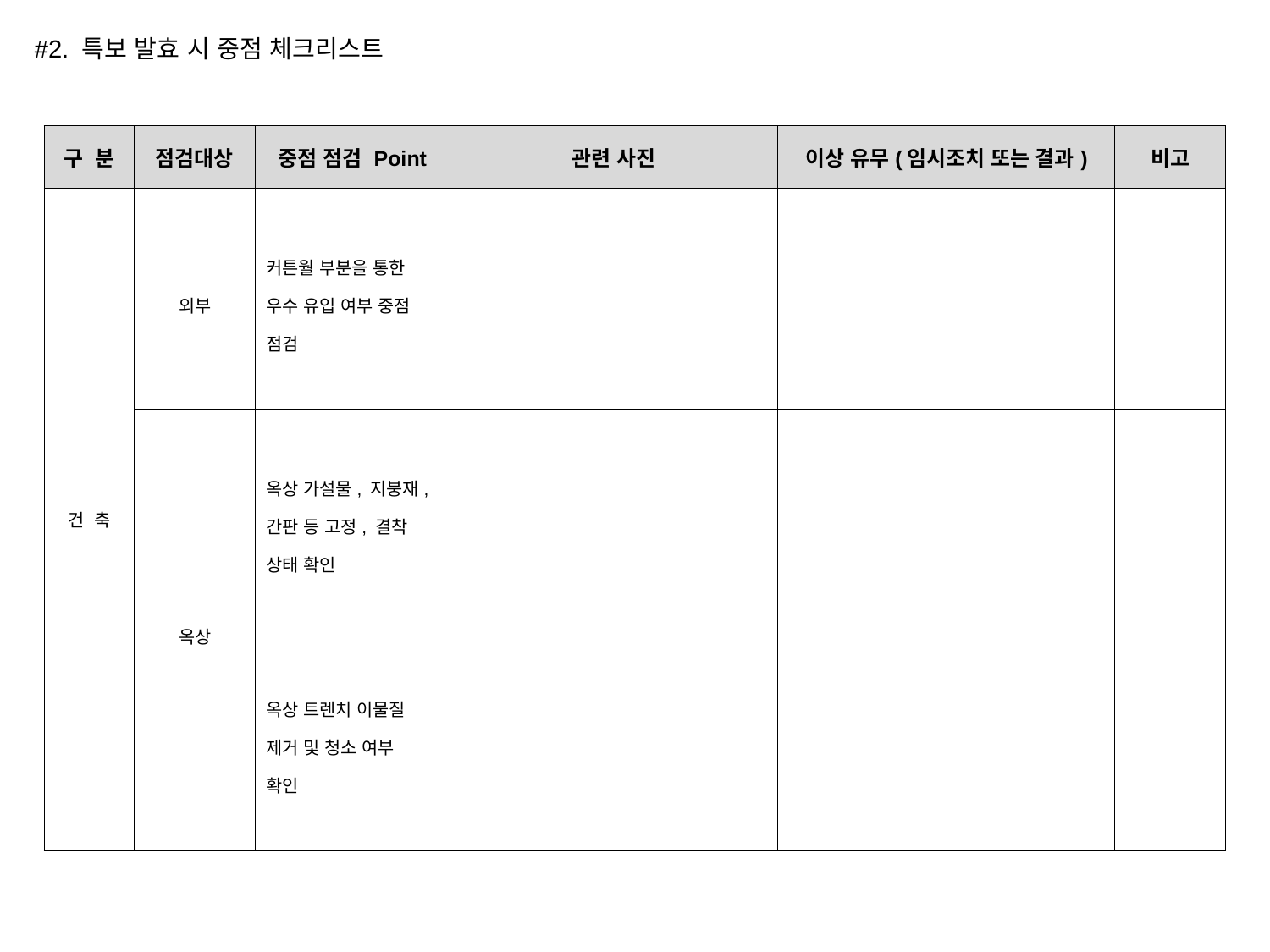

#2. 특보 발효 시 중점 체크리스트
| 구 분 | 점검대상 | 중점 점검 Point | 관련 사진 | 이상 유무(임시조치 또는 결과) | 비고 |
| --- | --- | --- | --- | --- | --- |
| 건 축 | 외부 | 커튼월 부분을 통한 우수 유입 여부 중점 점검 |  |  |  |
|  | 옥상 | 옥상 가설물, 지붕재, 간판 등 고정, 결착 상태 확인 |  |  |  |
|  |  | 옥상 트렌치 이물질 제거 및 청소 여부 확인 |  |  |  |